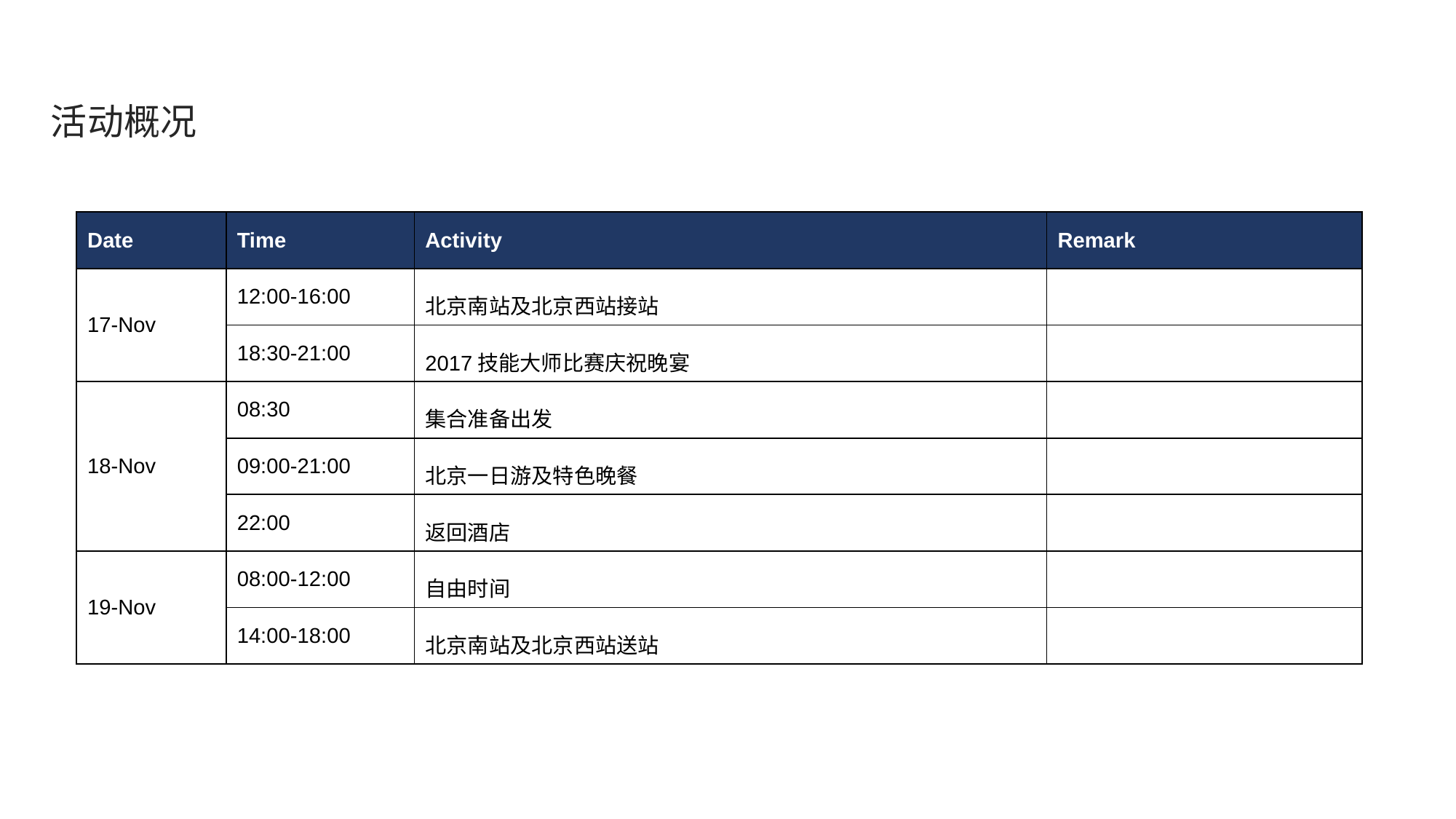

活动概况
| Date | Time | Activity | Remark |
| --- | --- | --- | --- |
| 17-Nov | 12:00-16:00 | 北京南站及北京西站接站 |  |
|  | 18:30-21:00 | 2017技能大师比赛庆祝晚宴 |  |
| 18-Nov | 08:30 | 集合准备出发 |  |
|  | 09:00-21:00 | 北京一日游及特色晚餐 |  |
|  | 22:00 | 返回酒店 |  |
| 19-Nov | 08:00-12:00 | 自由时间 |  |
|  | 14:00-18:00 | 北京南站及北京西站送站 |  |